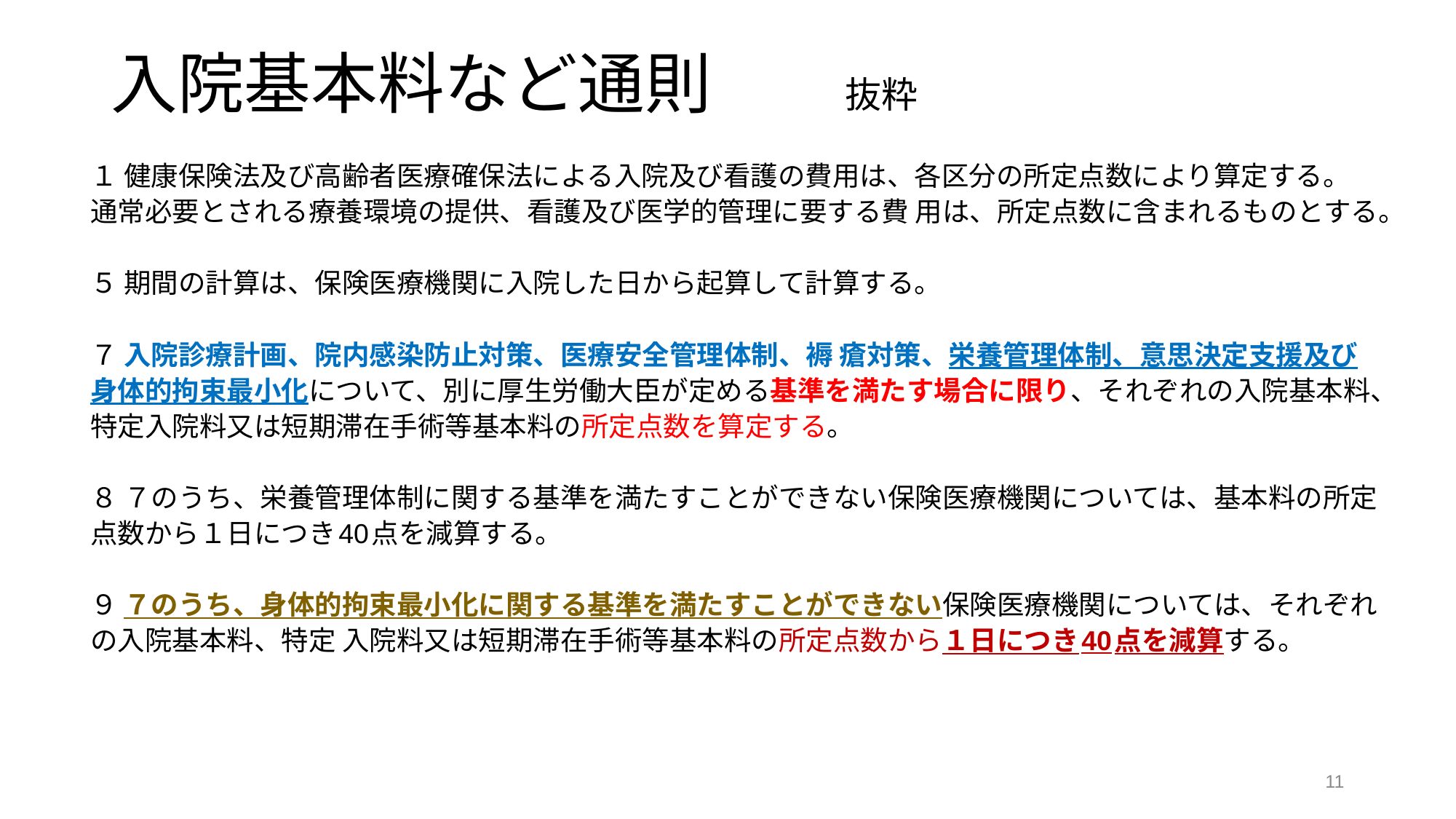

# 入院基本料など通則　　抜粋

１ 健康保険法及び高齢者医療確保法による入院及び看護の費用は、各区分の所定点数により算定する。
通常必要とされる療養環境の提供、看護及び医学的管理に要する費 用は、所定点数に含まれるものとする。

５ 期間の計算は、保険医療機関に入院した日から起算して計算する。

７ 入院診療計画、院内感染防止対策、医療安全管理体制、褥 瘡対策、栄養管理体制、意思決定支援及び
身体的拘束最小化について、別に厚生労働大臣が定める基準を満たす場合に限り、それぞれの入院基本料、
特定入院料又は短期滞在手術等基本料の所定点数を算定する。

８ ７のうち、栄養管理体制に関する基準を満たすことができない保険医療機関については、基本料の所定
点数から１日につき40点を減算する。

９ ７のうち、身体的拘束最小化に関する基準を満たすことができない保険医療機関については、それぞれ
の入院基本料、特定 入院料又は短期滞在手術等基本料の所定点数から１日につき40点を減算する。
11